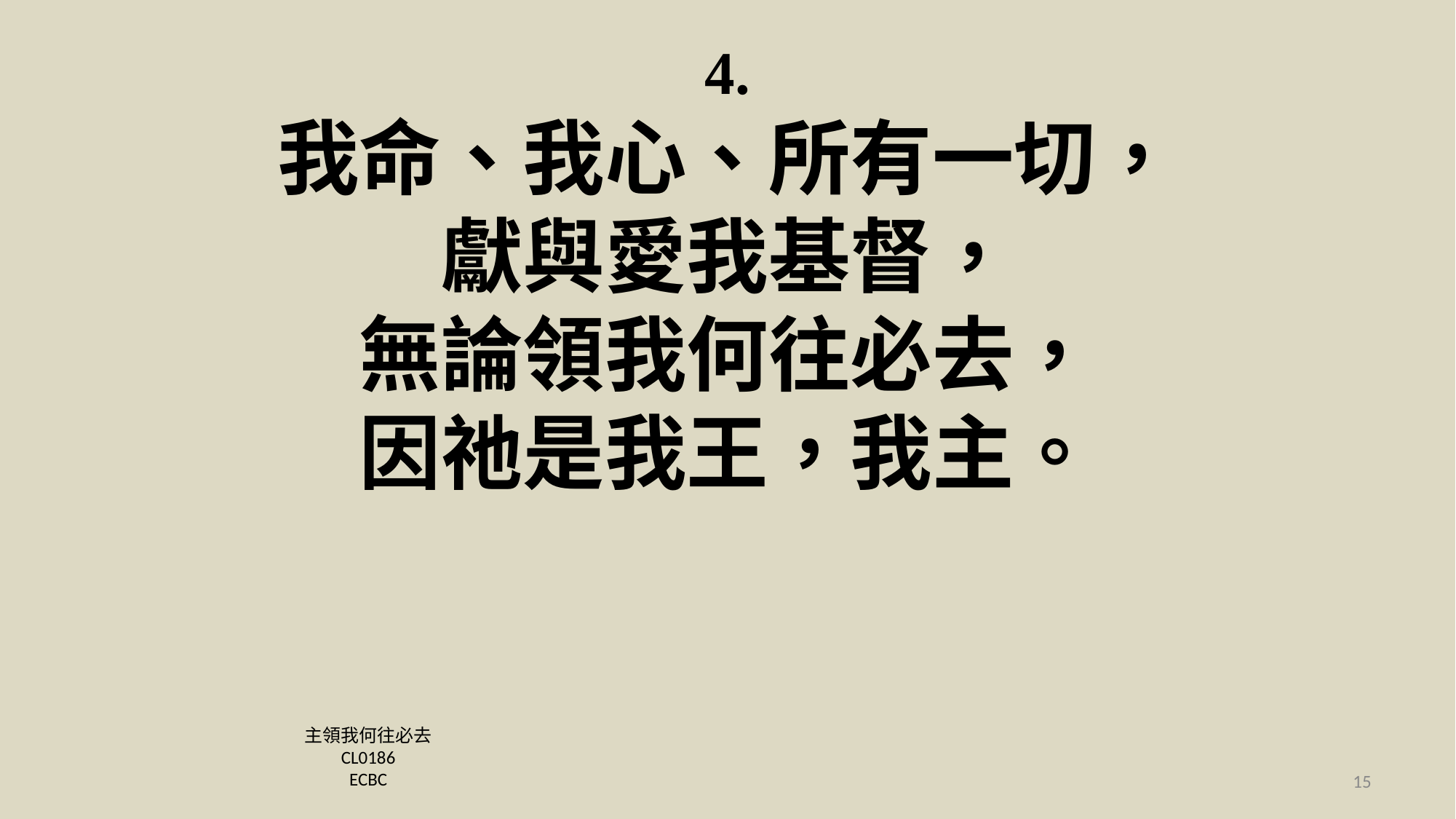

# 4. 我命、我心、所有一切， 獻與愛我基督， 無論領我何往必去， 因祂是我王，我主。
主領我何往必去
CL0186
ECBC
15